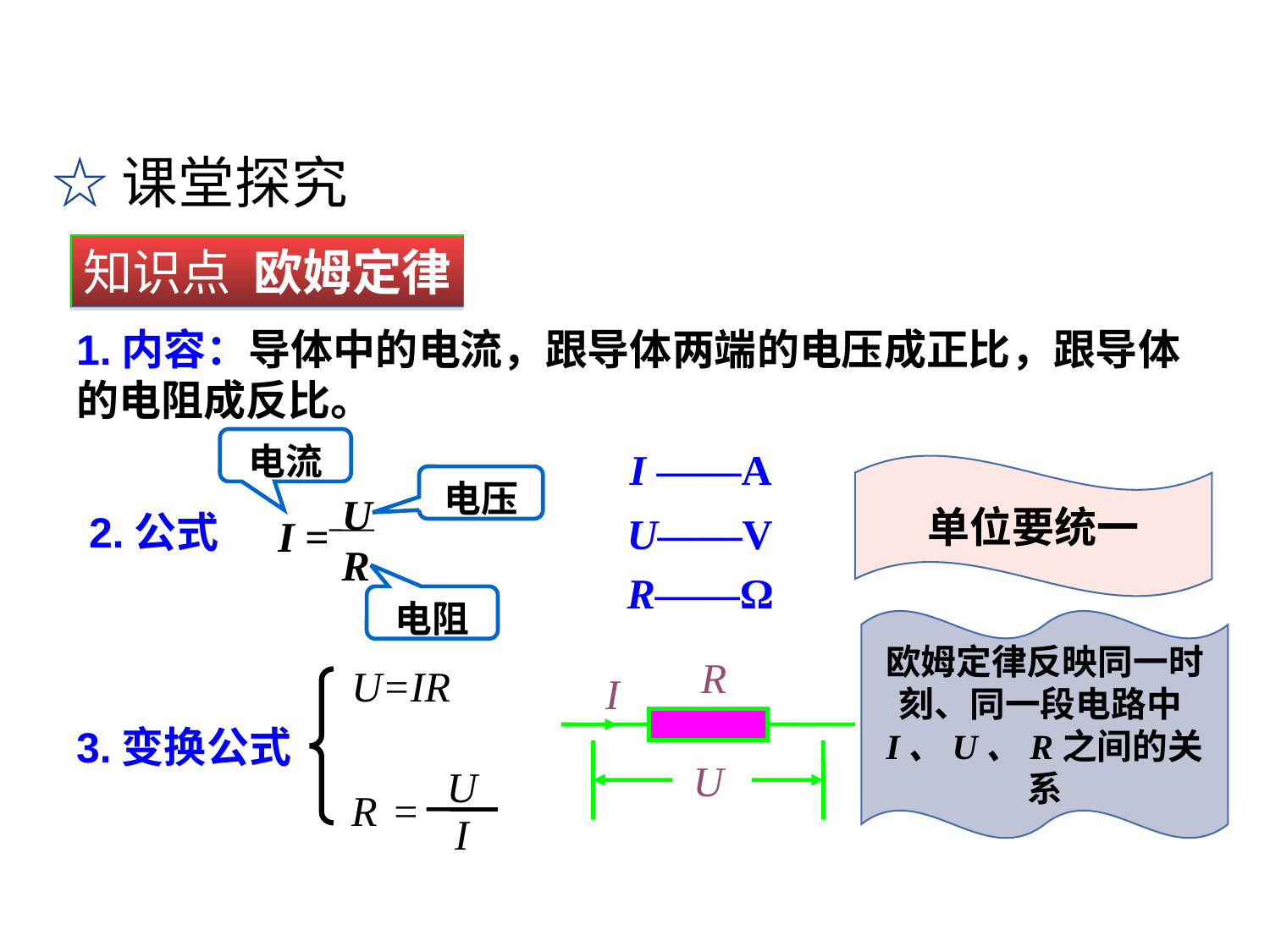

☆课堂探究
知识点  欧姆定律
1.内容：导体中的电流，跟导体两端的电压成正比，跟导体的电阻成反比。
电流
I ——A
单位要统一
电压
U
R
I =

2.公式
U——V
R——Ω
电阻
欧姆定律反映同一时刻、同一段电路中I、U、R之间的关系
R
I

U

U=IR

3.变换公式
U
R
=
I